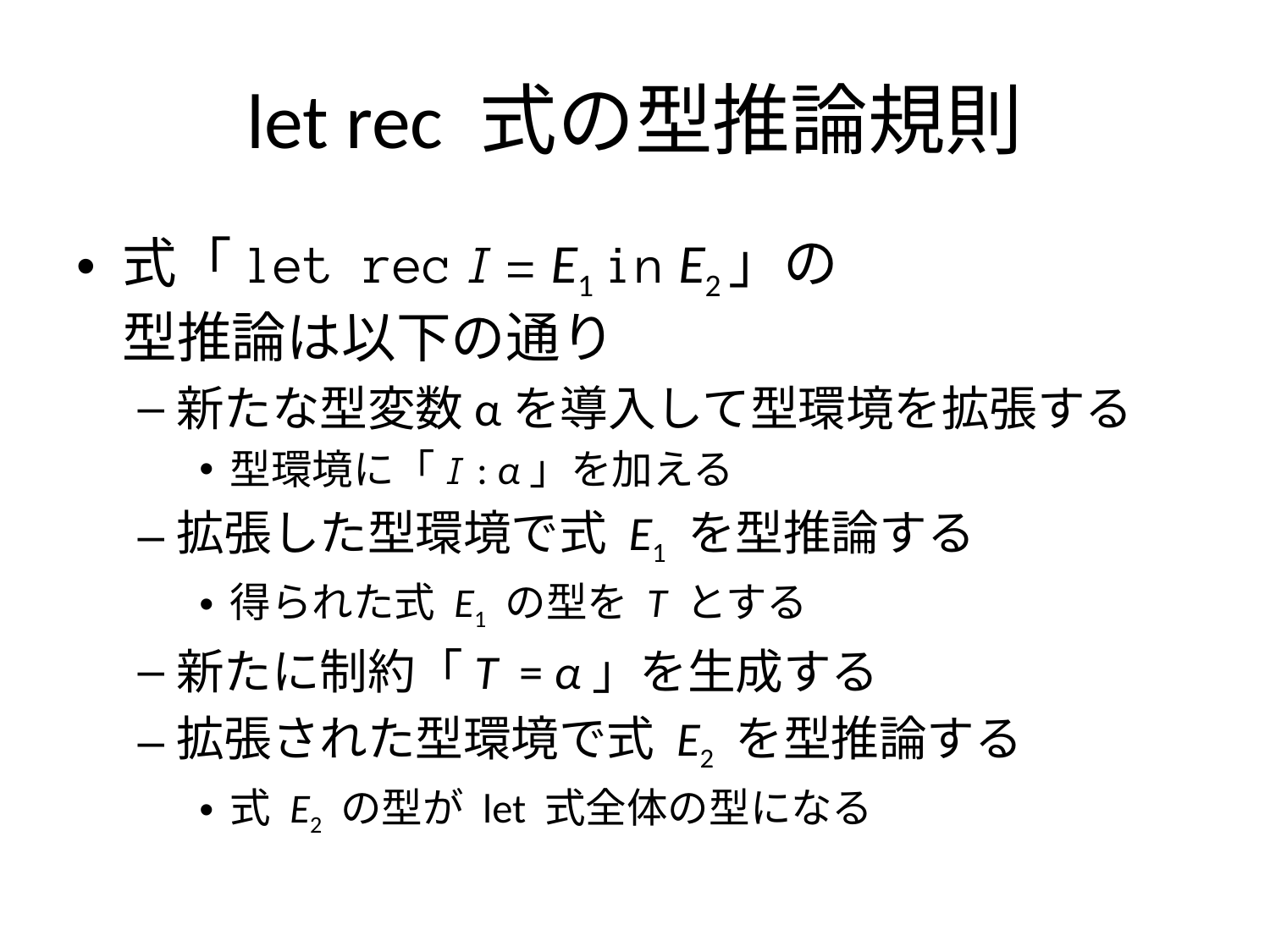

# let rec 式の型推論規則
式「let rec I = E1 in E2」の
型推論は以下の通り
新たな型変数αを導入して型環境を拡張する
型環境に「I : α」を加える
拡張した型環境で式 E1 を型推論する
得られた式 E1 の型を T とする
新たに制約「T  = α」を生成する
拡張された型環境で式 E2 を型推論する
式 E2 の型が let 式全体の型になる